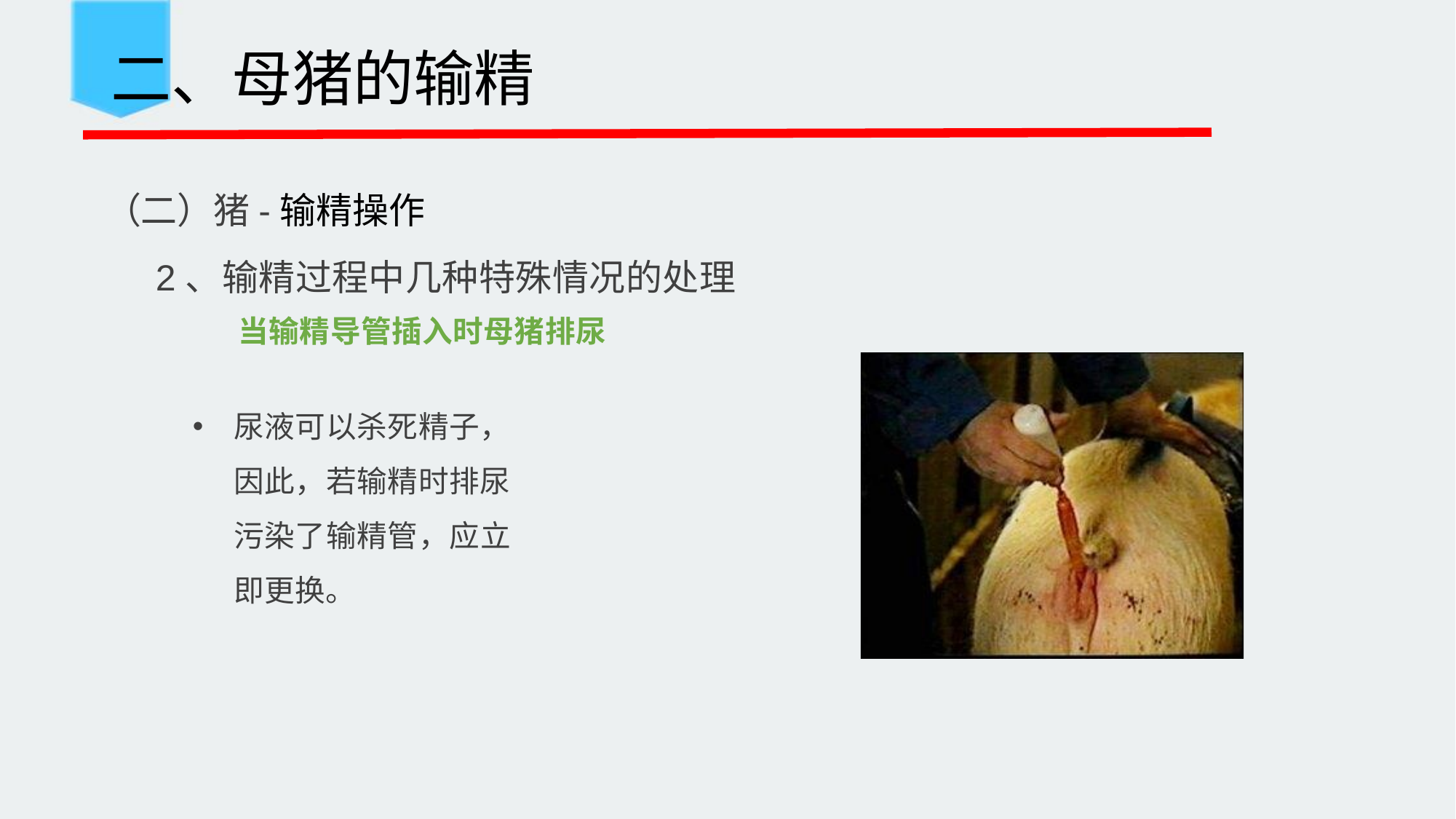

二、母猪的输精
  （二）猪-输精操作
       2、输精过程中几种特殊情况的处理

当输精导管插入时母猪排尿

尿液可以杀死精子， 因此，若输精时排尿 污染了输精管，应立 即更换。